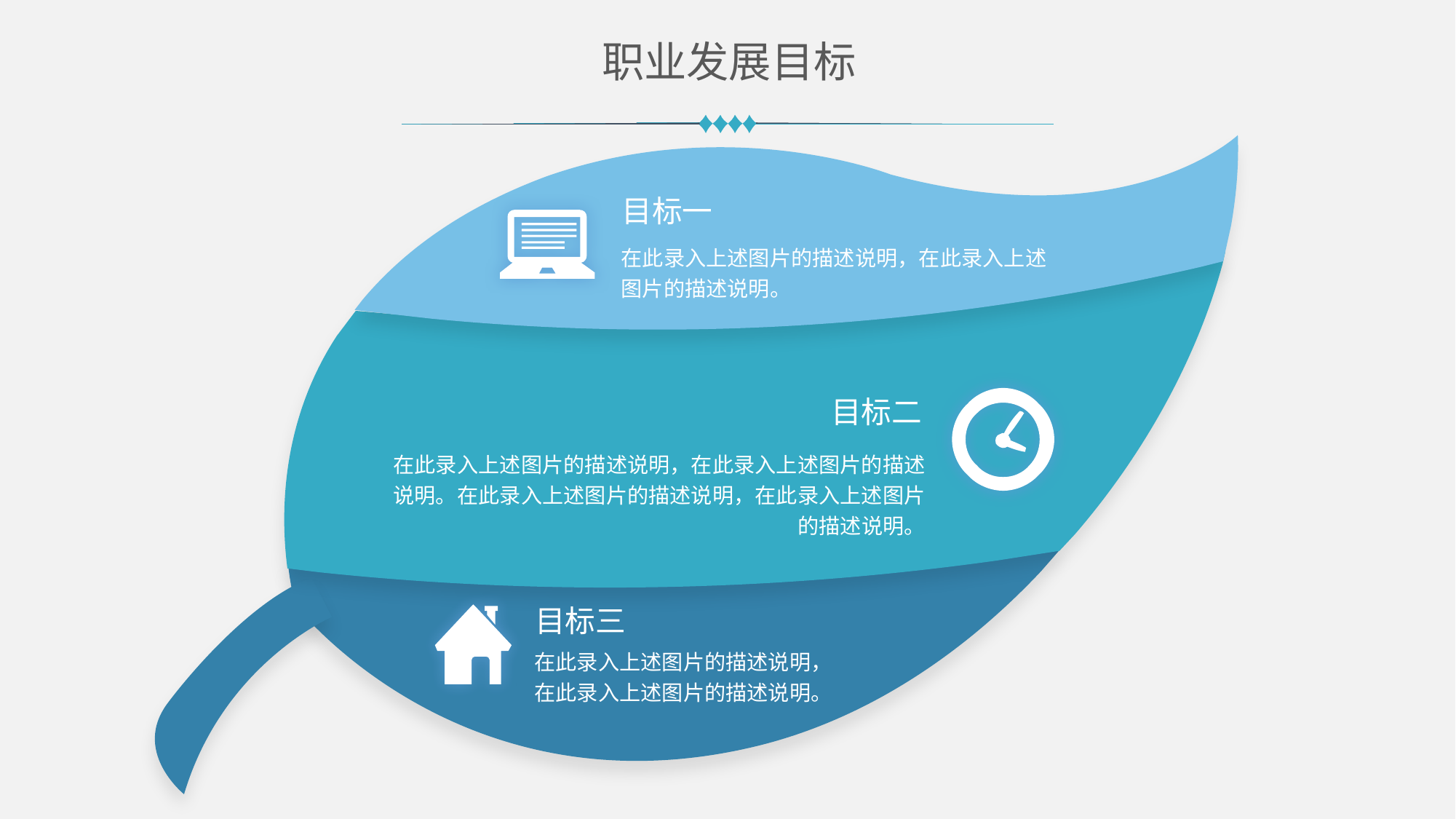

职业发展目标

目标一

在此录入上述图片的描述说明，在此录入上述图片的描述说明。
目标二

在此录入上述图片的描述说明，在此录入上述图片的描述说明。在此录入上述图片的描述说明，在此录入上述图片的描述说明。

目标三

在此录入上述图片的描述说明，在此录入上述图片的描述说明。